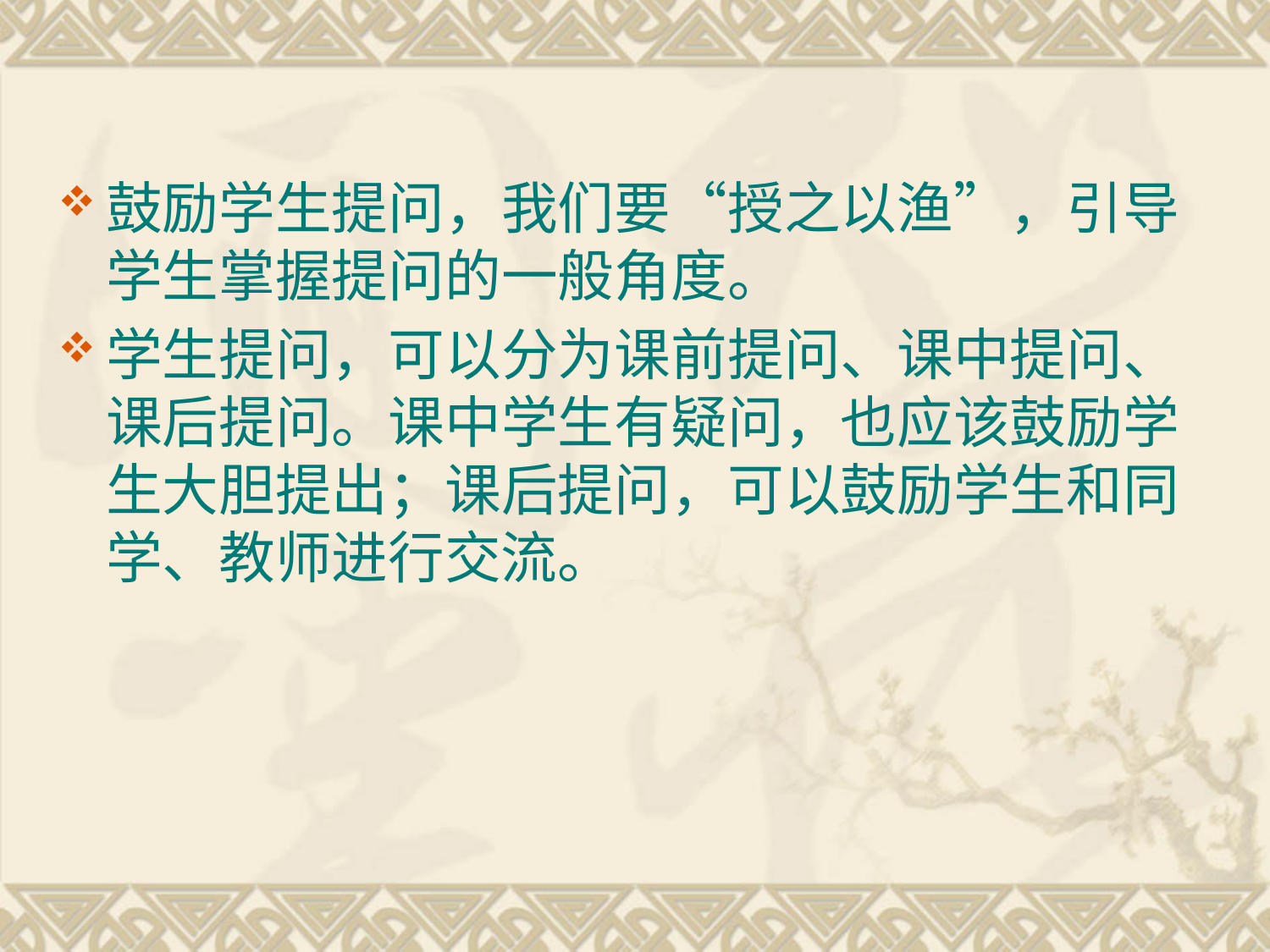

鼓励学生提问，我们要“授之以渔”，引导学生掌握提问的一般角度。
学生提问，可以分为课前提问、课中提问、课后提问。课中学生有疑问，也应该鼓励学生大胆提出；课后提问，可以鼓励学生和同学、教师进行交流。